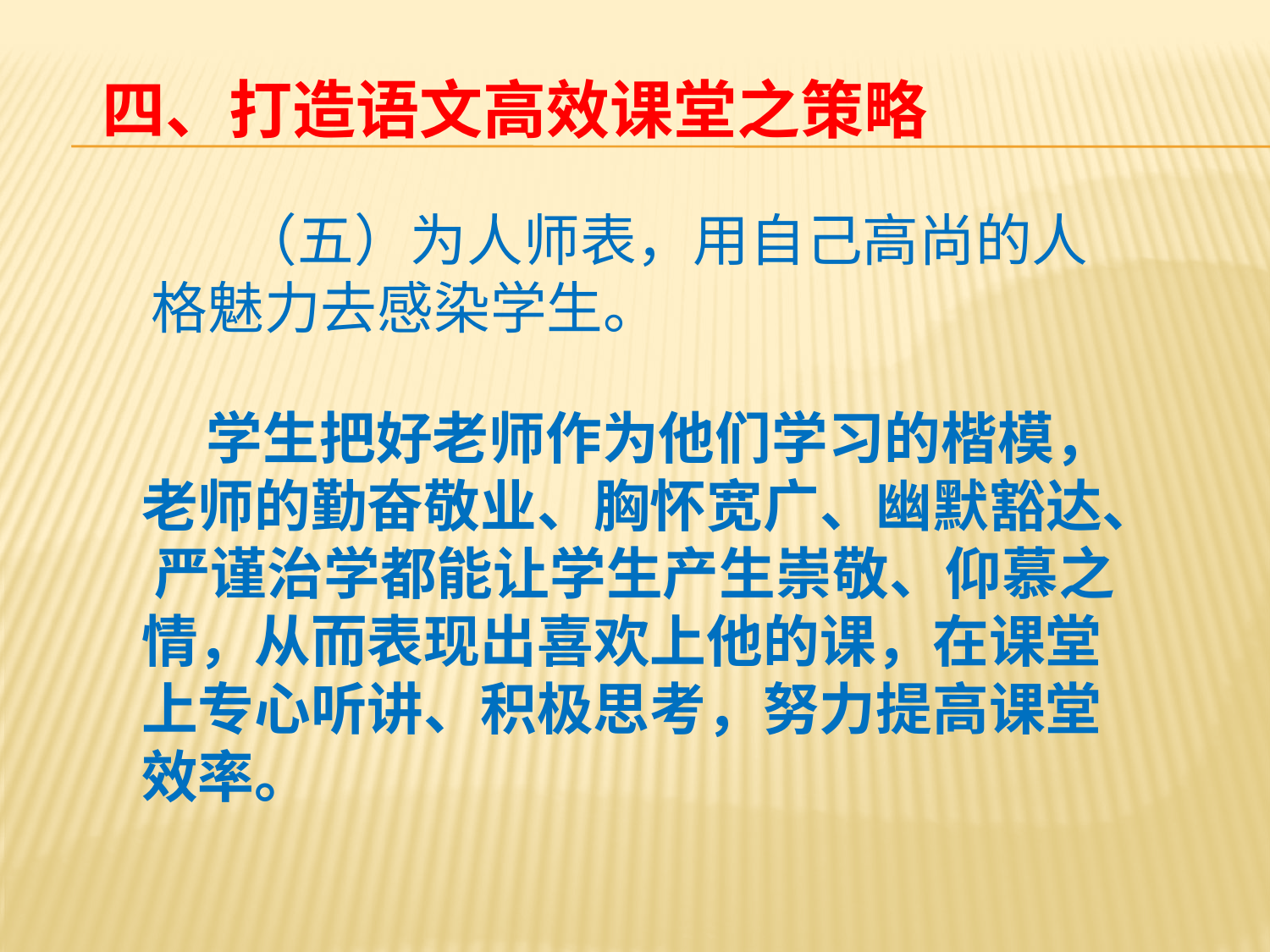

# 四、打造语文高效课堂之策略
      （五）为人师表，用自己高尚的人格魅力去感染学生。
    学生把好老师作为他们学习的楷模，老师的勤奋敬业、胸怀宽广、幽默豁达、 严谨治学都能让学生产生崇敬、仰慕之情，从而表现出喜欢上他的课，在课堂上专心听讲、积极思考，努力提高课堂效率。